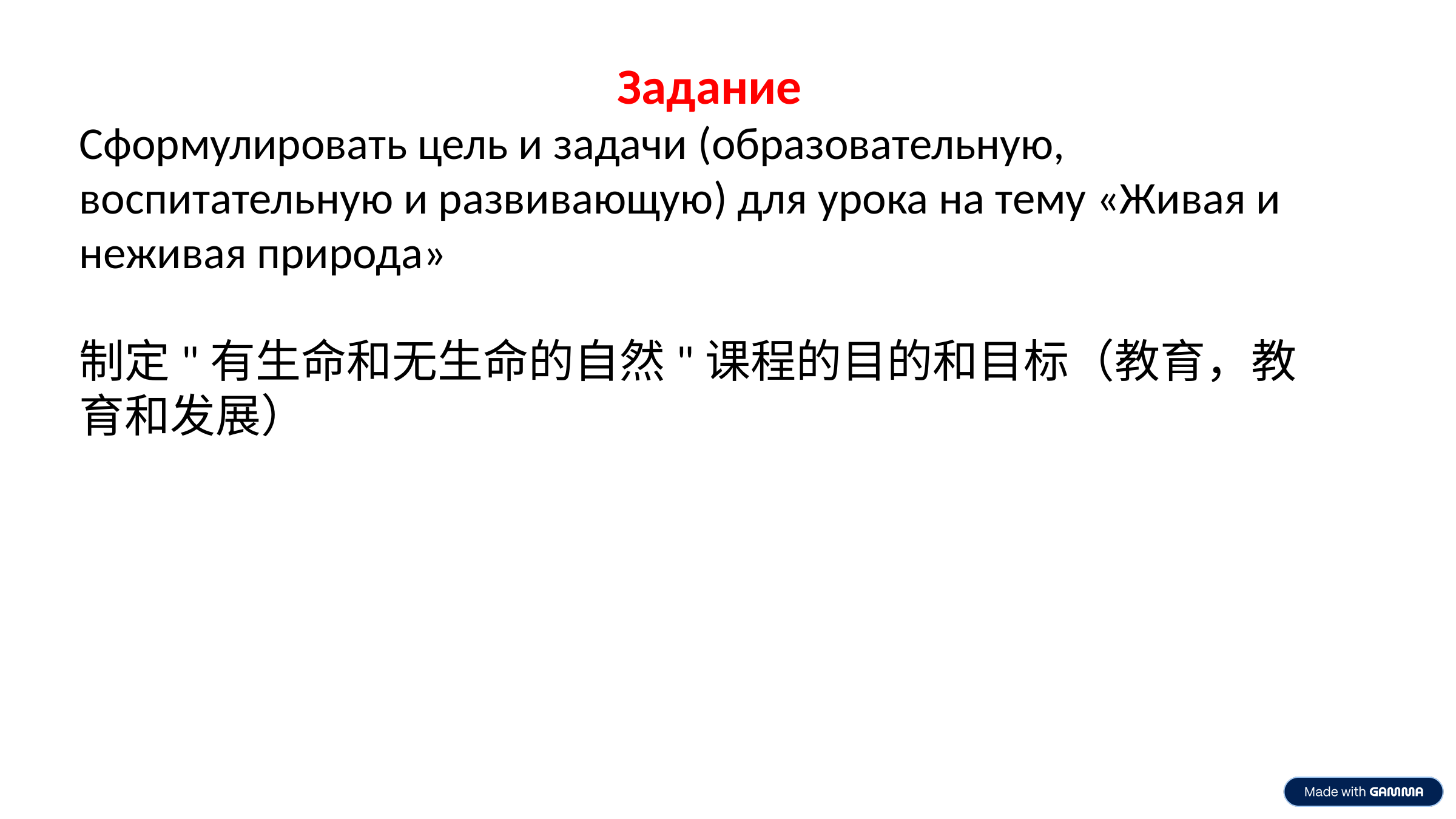

Задание
Сформулировать цель и задачи (образовательную, воспитательную и развивающую) для урока на тему «Живая и неживая природа»

制定"有生命和无生命的自然"课程的目的和目标（教育，教育和发展）